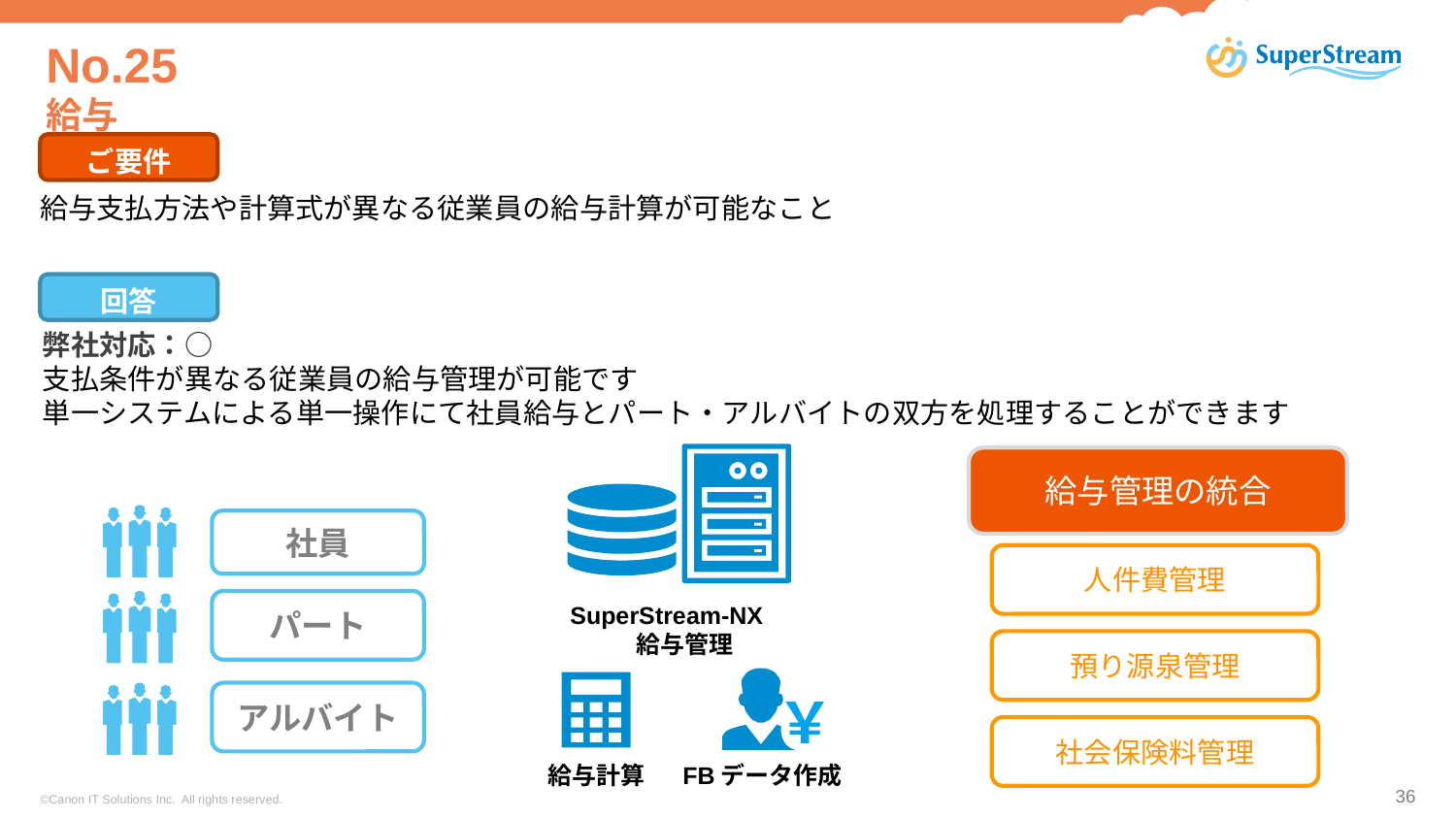

# No.25 給与
ご要件
給与支払方法や計算式が異なる従業員の給与計算が可能なこと

回答
弊社対応：○
支払条件が異なる従業員の給与管理が可能です
単一システムによる単一操作にて社員給与とパート・アルバイトの双方を処理することができます

給与管理の統合

社員
人件費管理

パート
SuperStream-NX
給与管理
預り源泉管理

￥

アルバイト
社会保険料管理
給与計算
FBデータ作成
©Canon IT Solutions Inc.  All rights reserved.
36